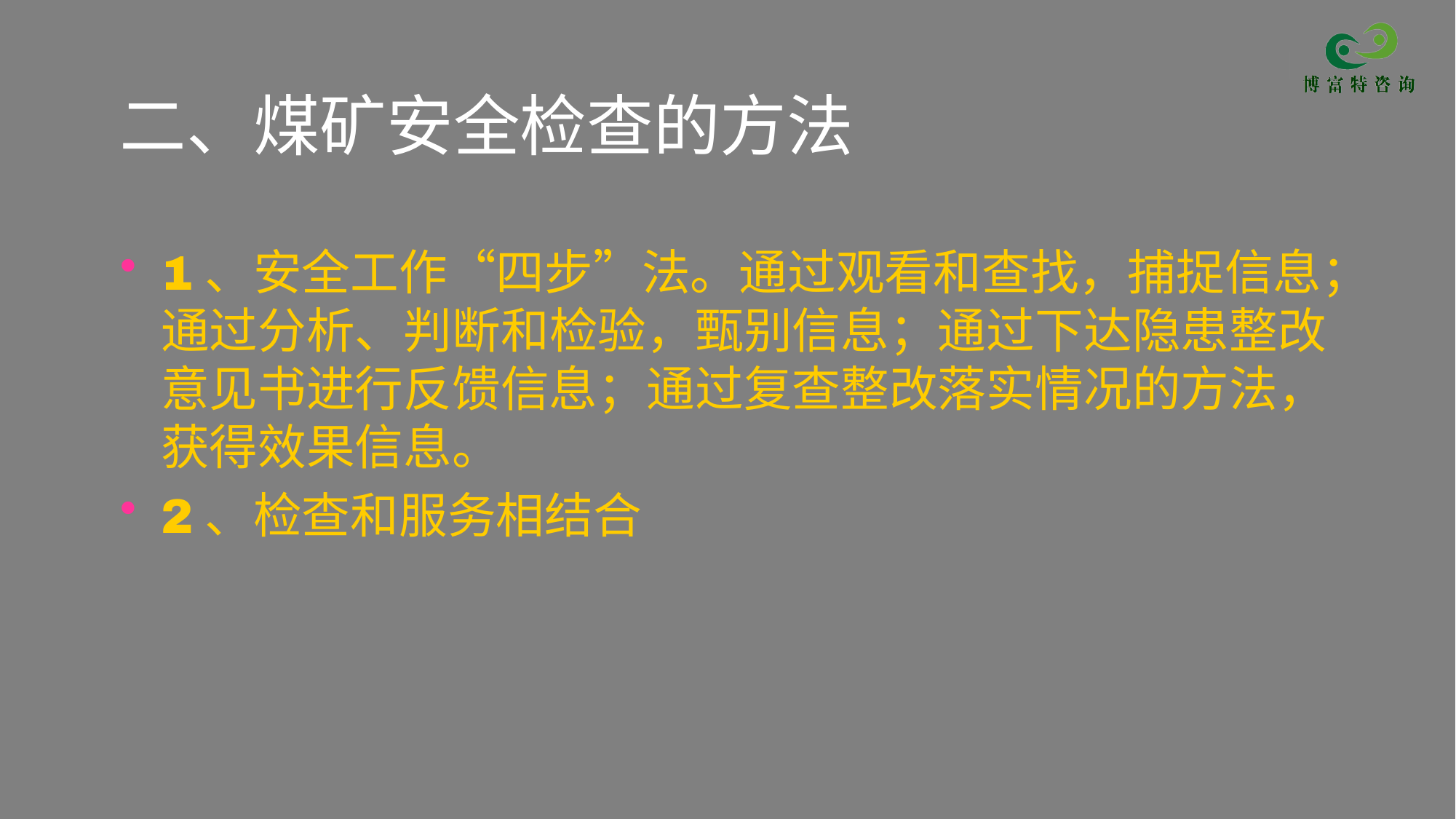

# 二、煤矿安全检查的方法
1、安全工作“四步”法。通过观看和查找，捕捉信息；通过分析、判断和检验，甄别信息；通过下达隐患整改意见书进行反馈信息；通过复查整改落实情况的方法，获得效果信息。
2、检查和服务相结合